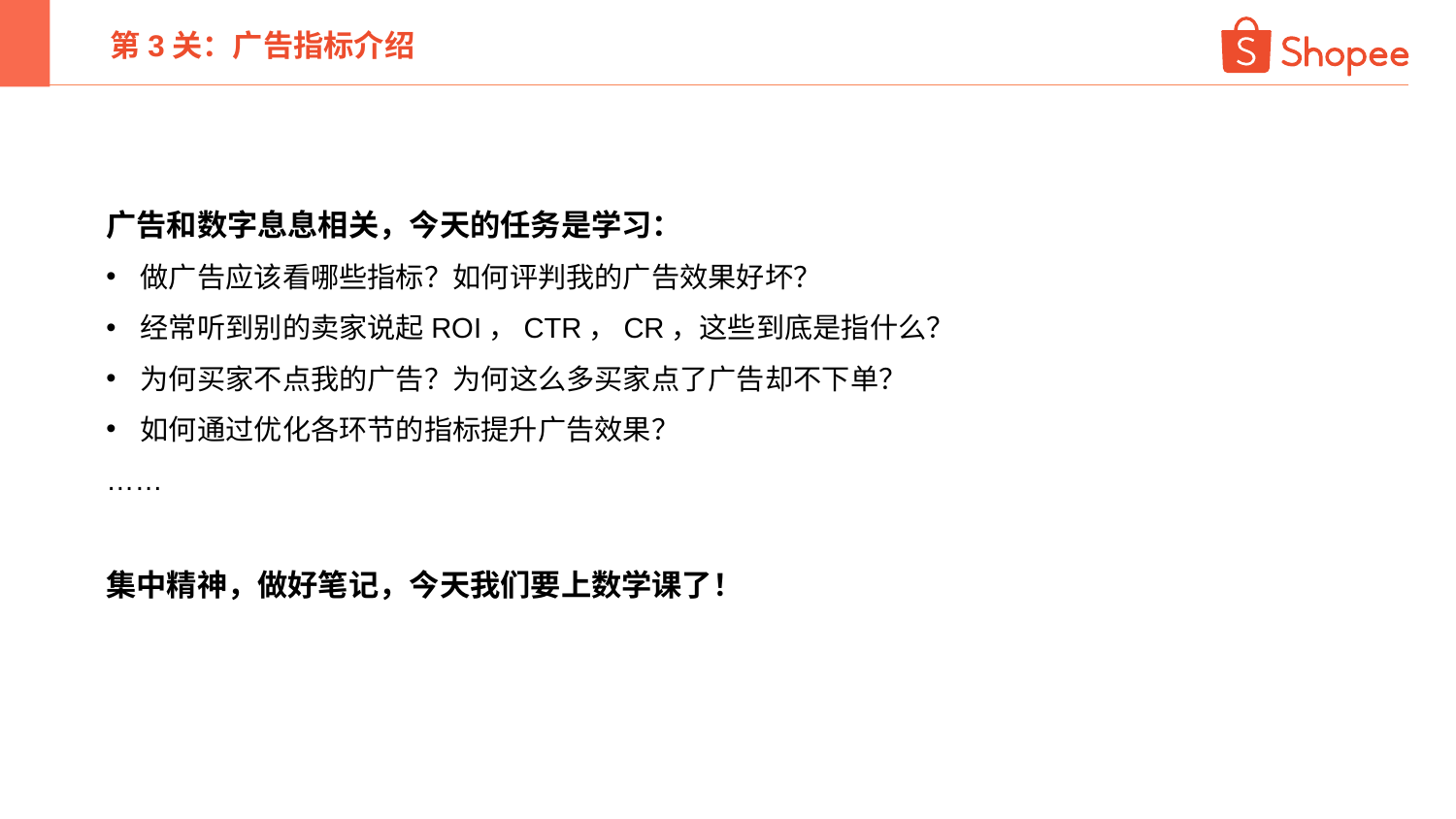

第3关：广告指标介绍
广告和数字息息相关，今天的任务是学习：
做广告应该看哪些指标？如何评判我的广告效果好坏？
经常听到别的卖家说起ROI，CTR，CR，这些到底是指什么？
为何买家不点我的广告？为何这么多买家点了广告却不下单？
如何通过优化各环节的指标提升广告效果？
……

集中精神，做好笔记，今天我们要上数学课了！
15